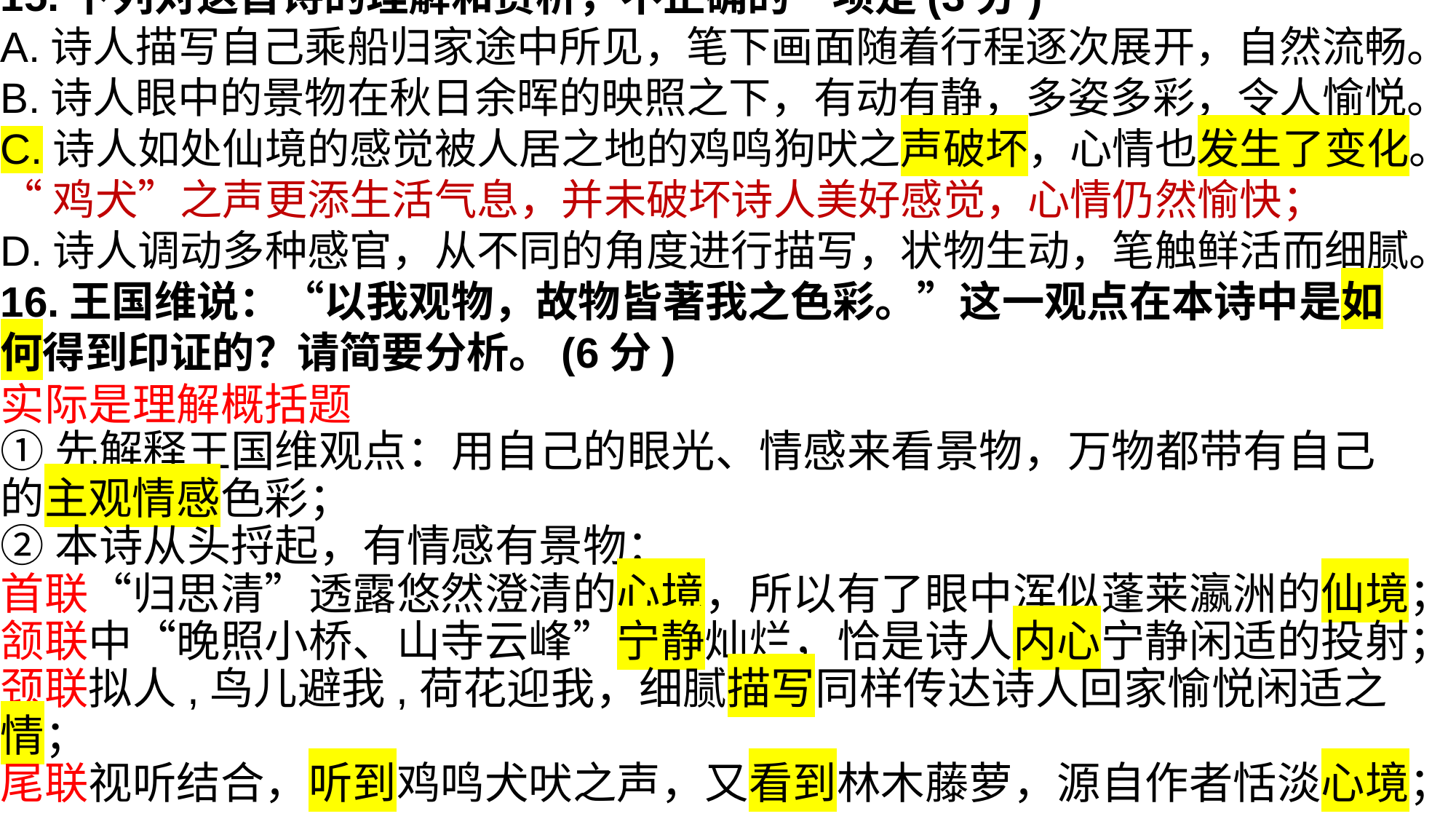

15.下列对这首诗的理解和赏析，不正确的一项是(3分)
A.诗人描写自己乘船归家途中所见，笔下画面随着行程逐次展开，自然流畅。
B.诗人眼中的景物在秋日余晖的映照之下，有动有静，多姿多彩，令人愉悦。
C.诗人如处仙境的感觉被人居之地的鸡鸣狗吠之声破坏，心情也发生了变化。
“鸡犬”之声更添生活气息，并未破坏诗人美好感觉，心情仍然愉快；
D.诗人调动多种感官，从不同的角度进行描写，状物生动，笔触鲜活而细腻。
16.王国维说：“以我观物，故物皆著我之色彩。”这一观点在本诗中是如何得到印证的？请简要分析。(6分)
实际是理解概括题
①先解释王国维观点：用自己的眼光、情感来看景物，万物都带有自己的主观情感色彩；
②本诗从头捋起，有情感有景物：
首联“归思清”透露悠然澄清的心境，所以有了眼中浑似蓬莱瀛洲的仙境；
颔联中“晚照小桥、山寺云峰”宁静灿烂，恰是诗人内心宁静闲适的投射；
颈联拟人,鸟儿避我,荷花迎我，细腻描写同样传达诗人回家愉悦闲适之情；
尾联视听结合，听到鸡鸣犬吠之声，又看到林木藤萝，源自作者恬淡心境；